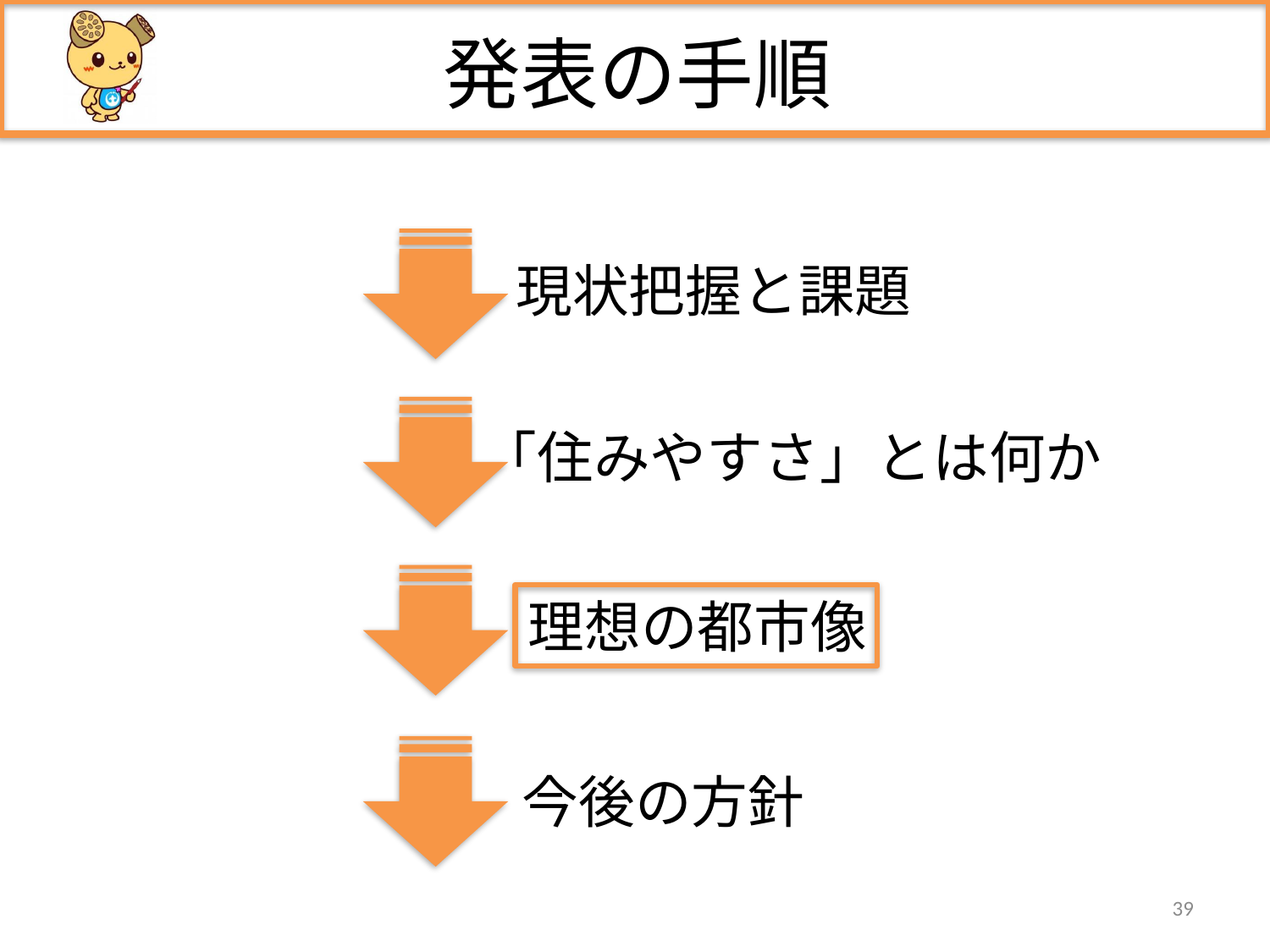

# 発表の手順

現状把握と課題

「住みやすさ」とは何か

理想の都市像

今後の方針
39